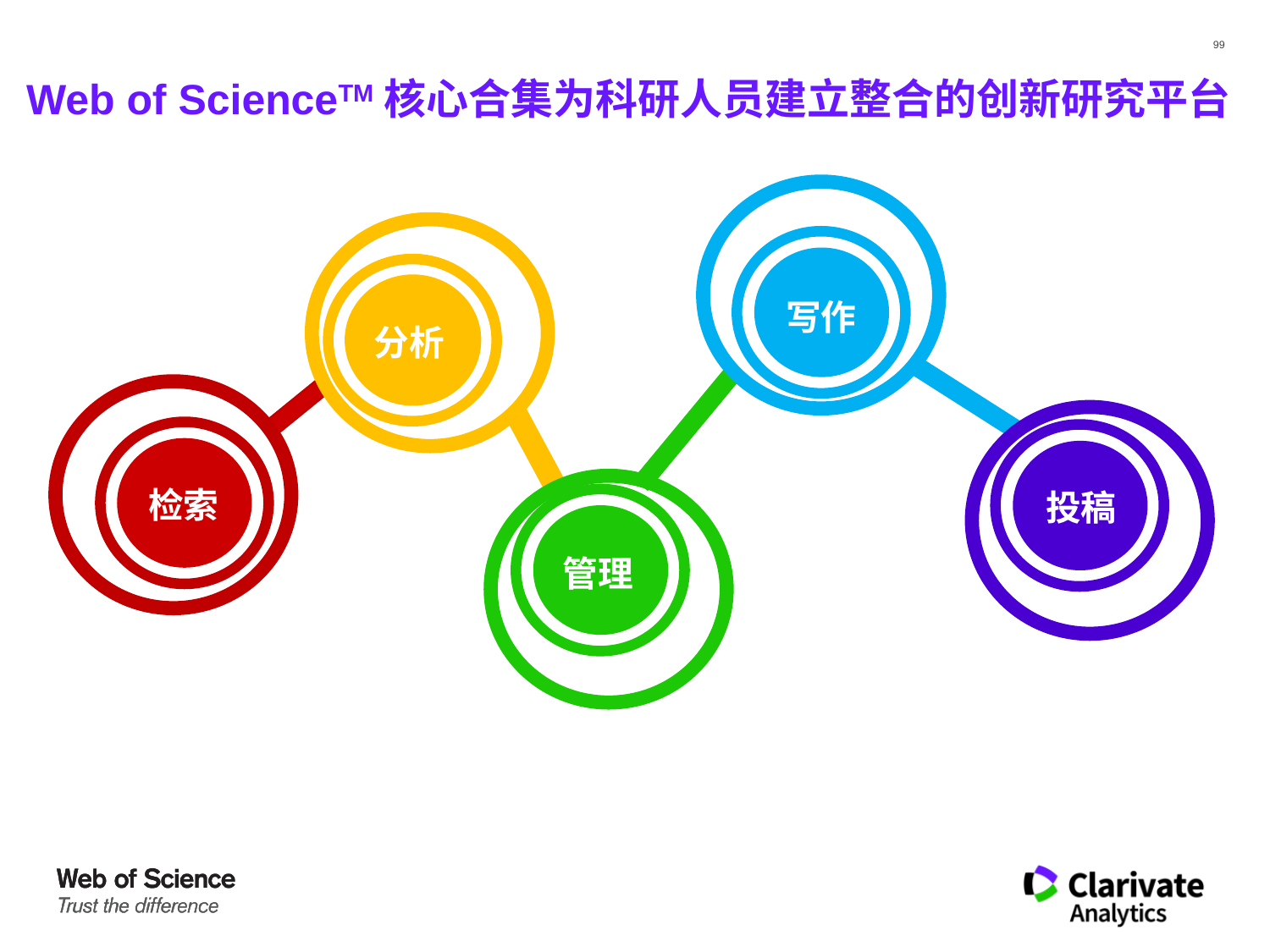

Web of ScienceTM核心合集为科研人员建立整合的创新研究平台

写作

分析

检索

投稿

管理